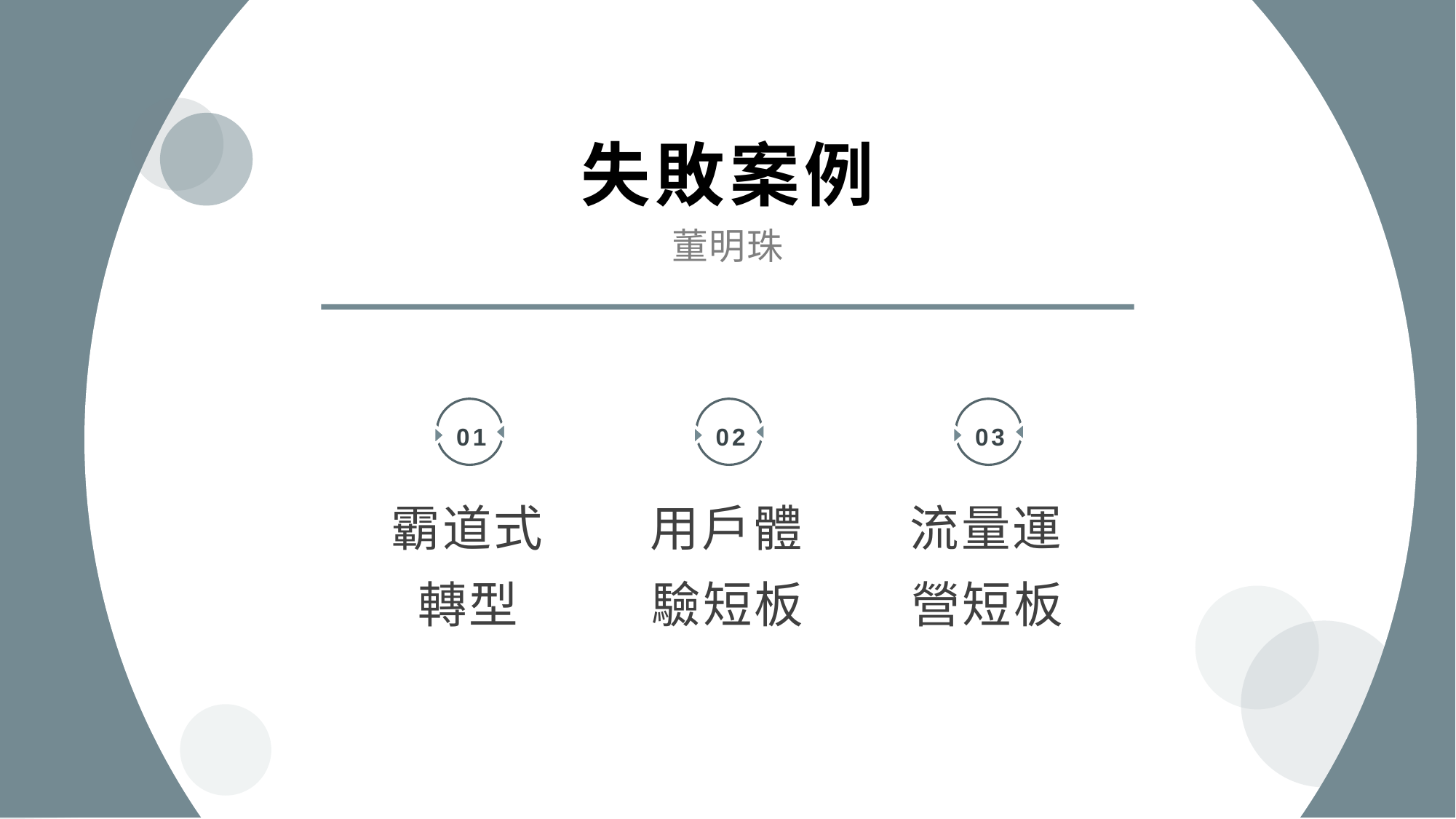

失敗案例
董明珠

01
02
03

霸道式轉型
用戶體驗短板
流量運營短板